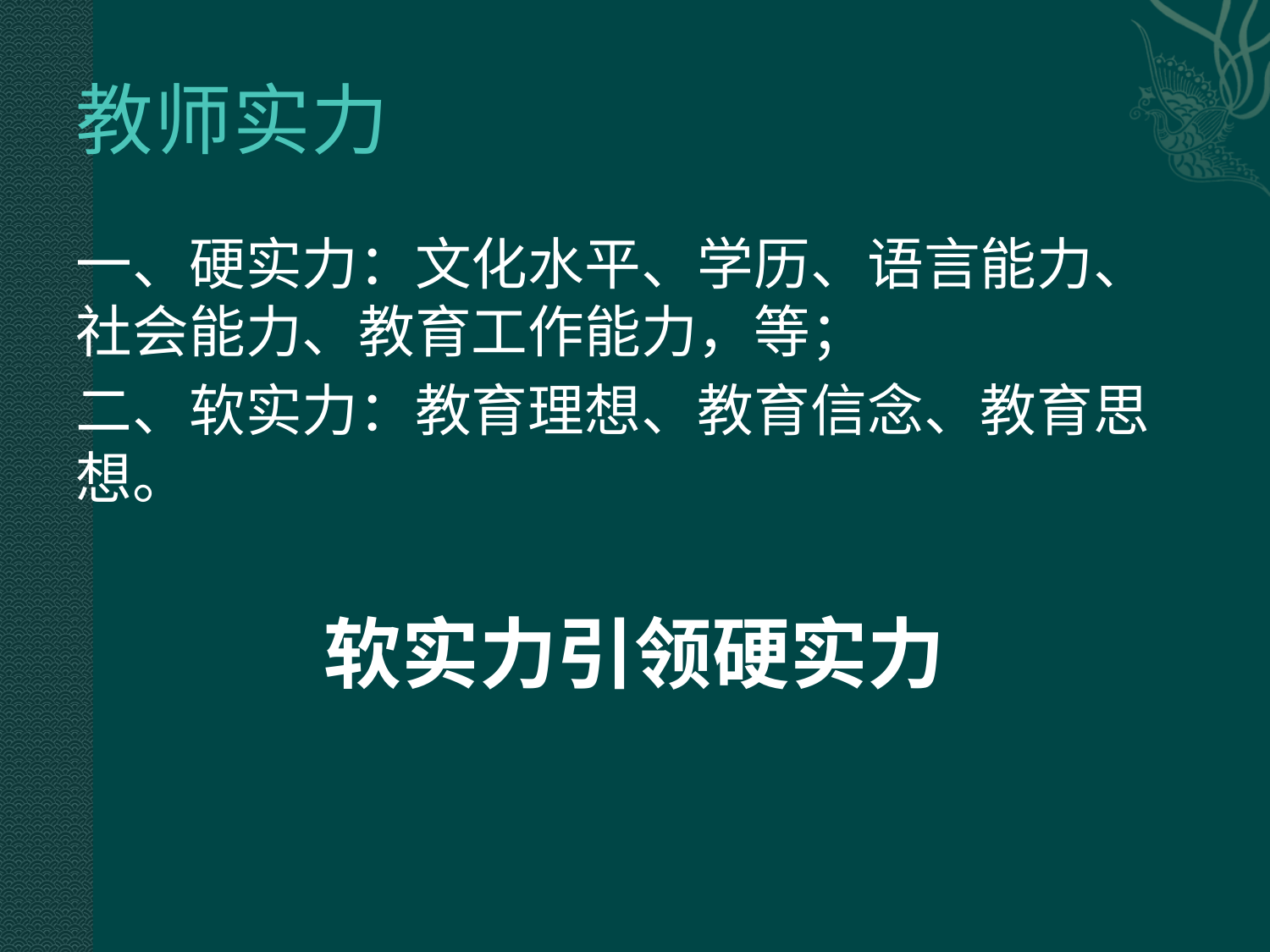

# 教师实力
一、硬实力：文化水平、学历、语言能力、社会能力、教育工作能力，等；
二、软实力：教育理想、教育信念、教育思想。

软实力引领硬实力